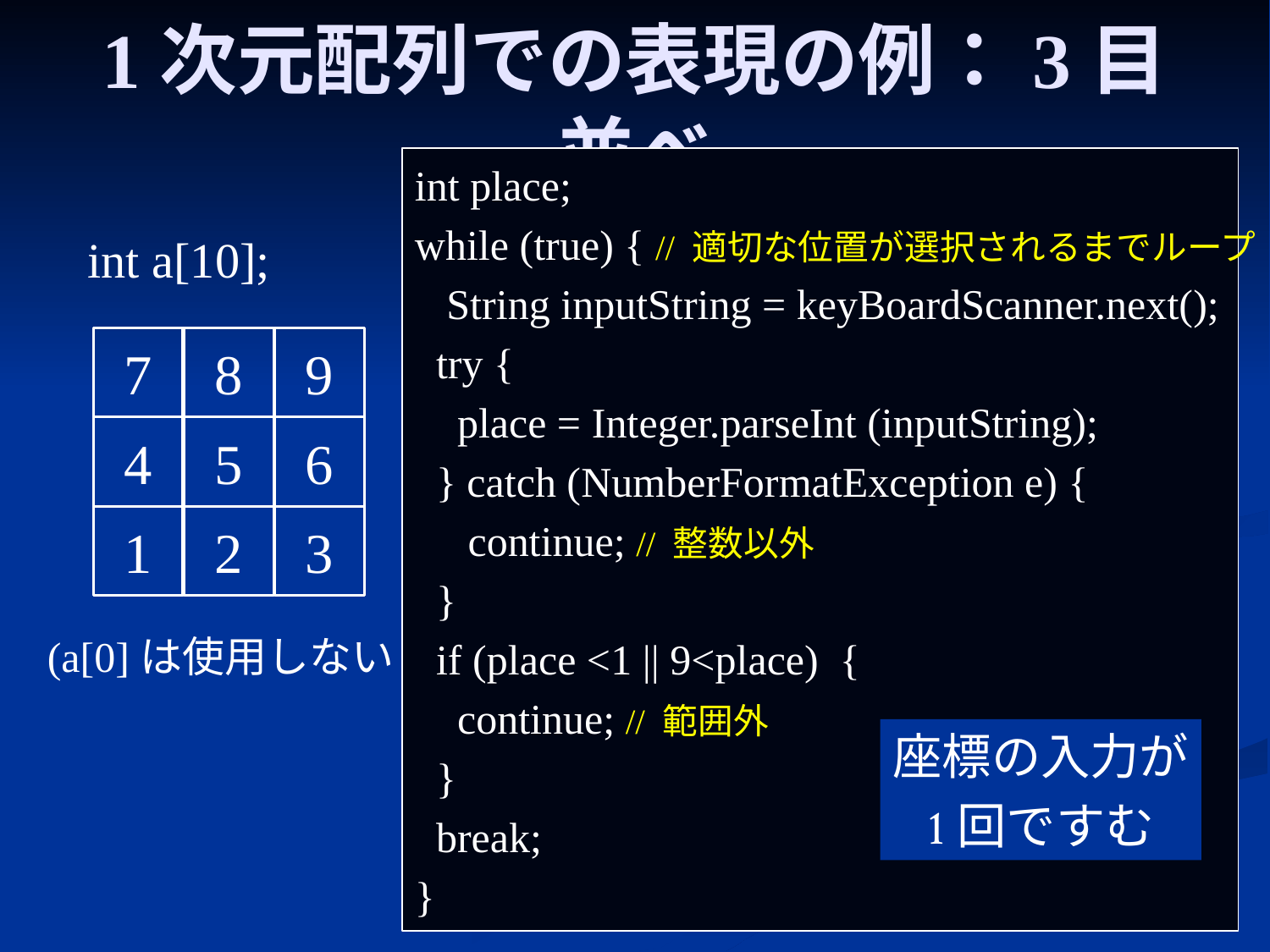

# 1次元配列での表現の例：3目並べ
int place;
while (true) { // 適切な位置が選択されるまでループ
   String inputString = keyBoardScanner.next();
  try {
    place = Integer.parseInt (inputString);
  } catch (NumberFormatException e) {
     continue; // 整数以外
  }
  if (place <1 || 9<place)  {
    continue; // 範囲外
  }
  break;
}
int a[10];
7
8
9
4
5
6
1
2
3
(a[0]は使用しない)
座標の入力が
1回ですむ